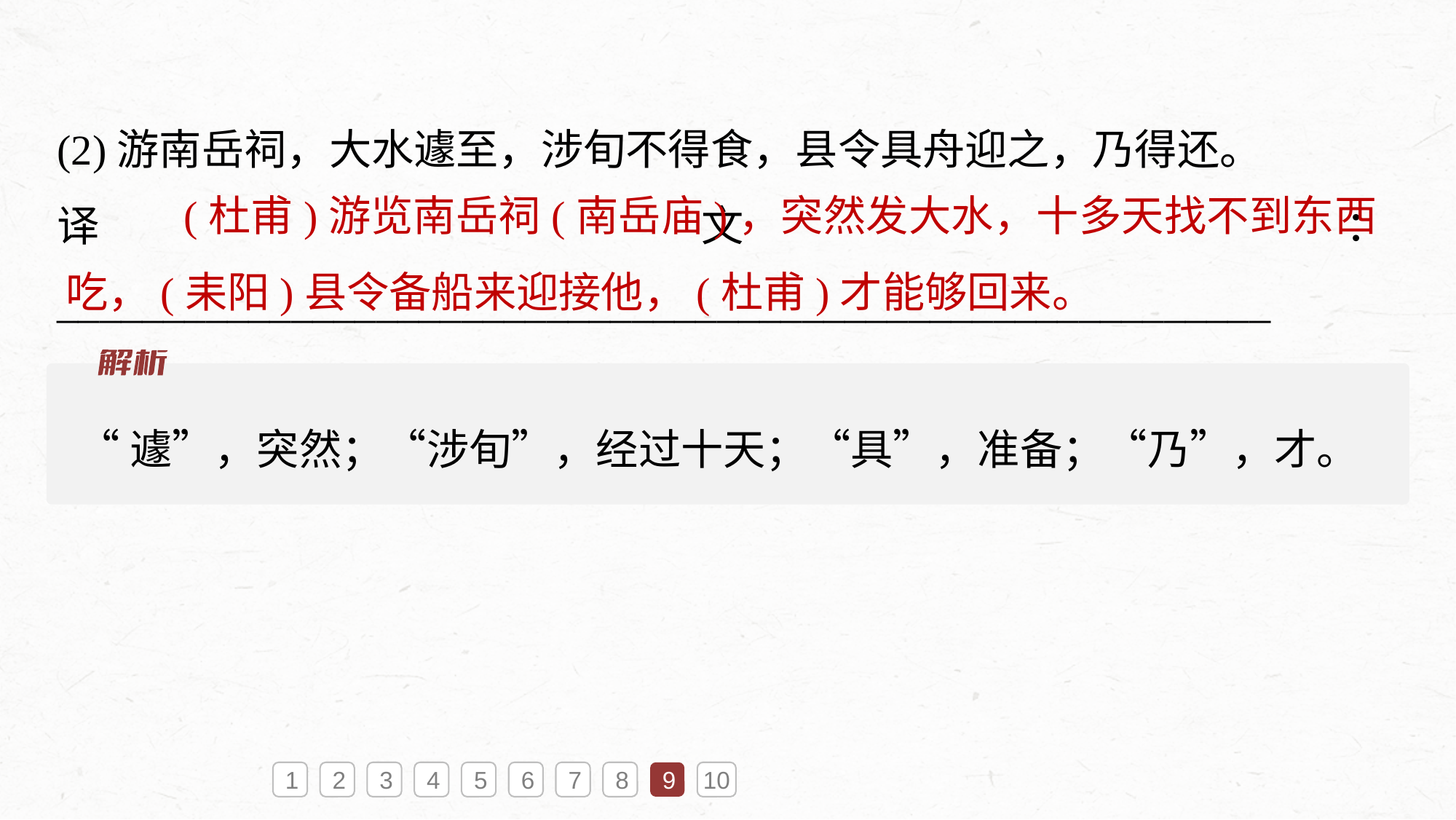

(2)游南岳祠，大水遽至，涉旬不得食，县令具舟迎之，乃得还。
译文：_________________________________________________________
_______________________________________________________________
           (杜甫)游览南岳祠(南岳庙)，突然发大水，十多天找不到东西吃，(耒阳)县令备船来迎接他，(杜甫)才能够回来。

“遽”，突然；“涉旬”，经过十天；“具”，准备；“乃”，才。
1
2
3
4
5
6
7
8
9
10